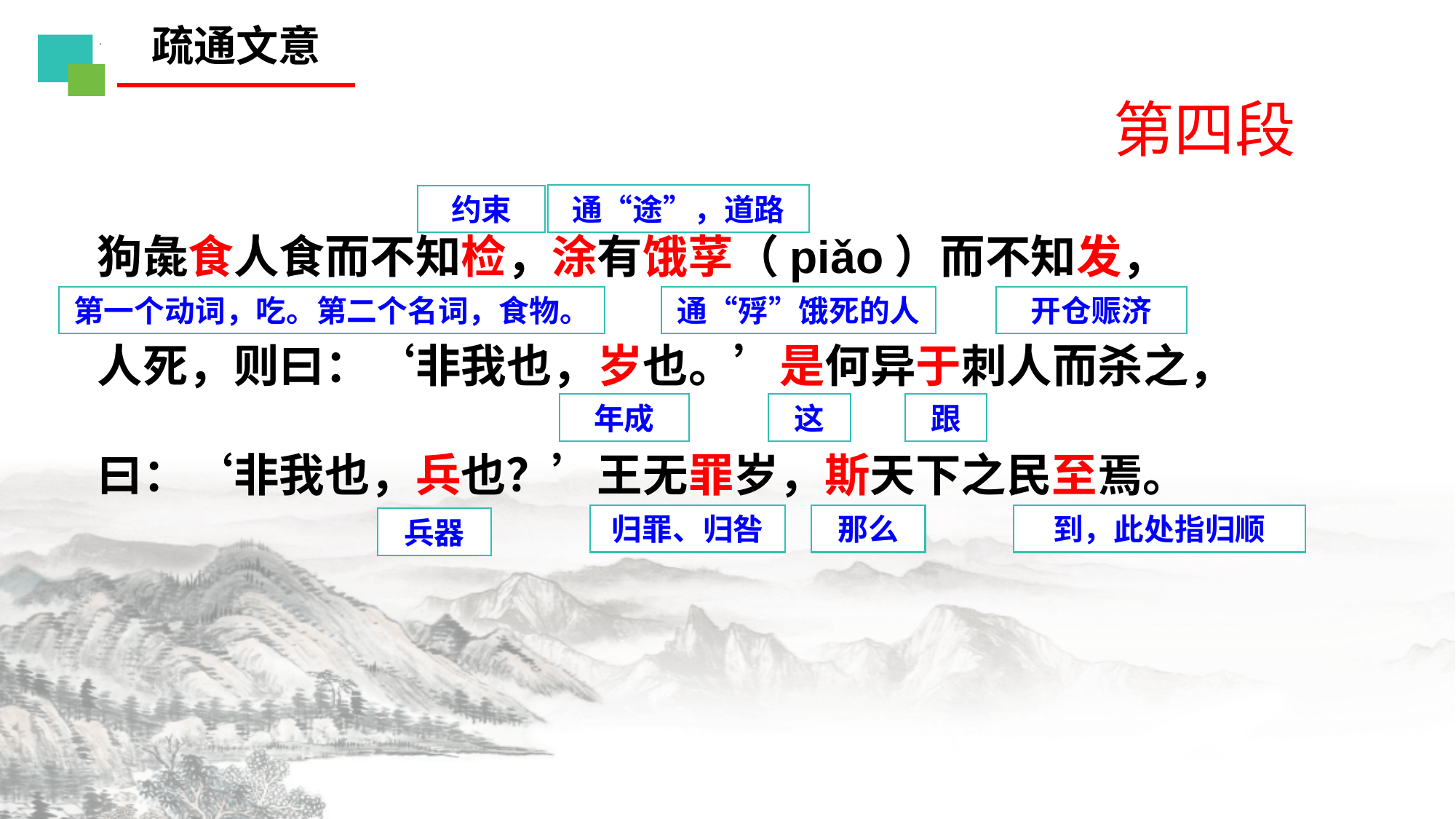

疏通文意

   第四段
通“途”，道路
约束
狗彘食人食而不知检，涂有饿莩（piǎo）而不知发，

人死，则曰：‘非我也，岁也。’是何异于刺人而杀之，

曰：‘非我也，兵也？’王无罪岁，斯天下之民至焉。

第一个动词，吃。第二个名词，食物。
通“殍”饿死的人
开仓赈济
年成
这
跟
归罪、归咎
那么
到，此处指归顺
兵器